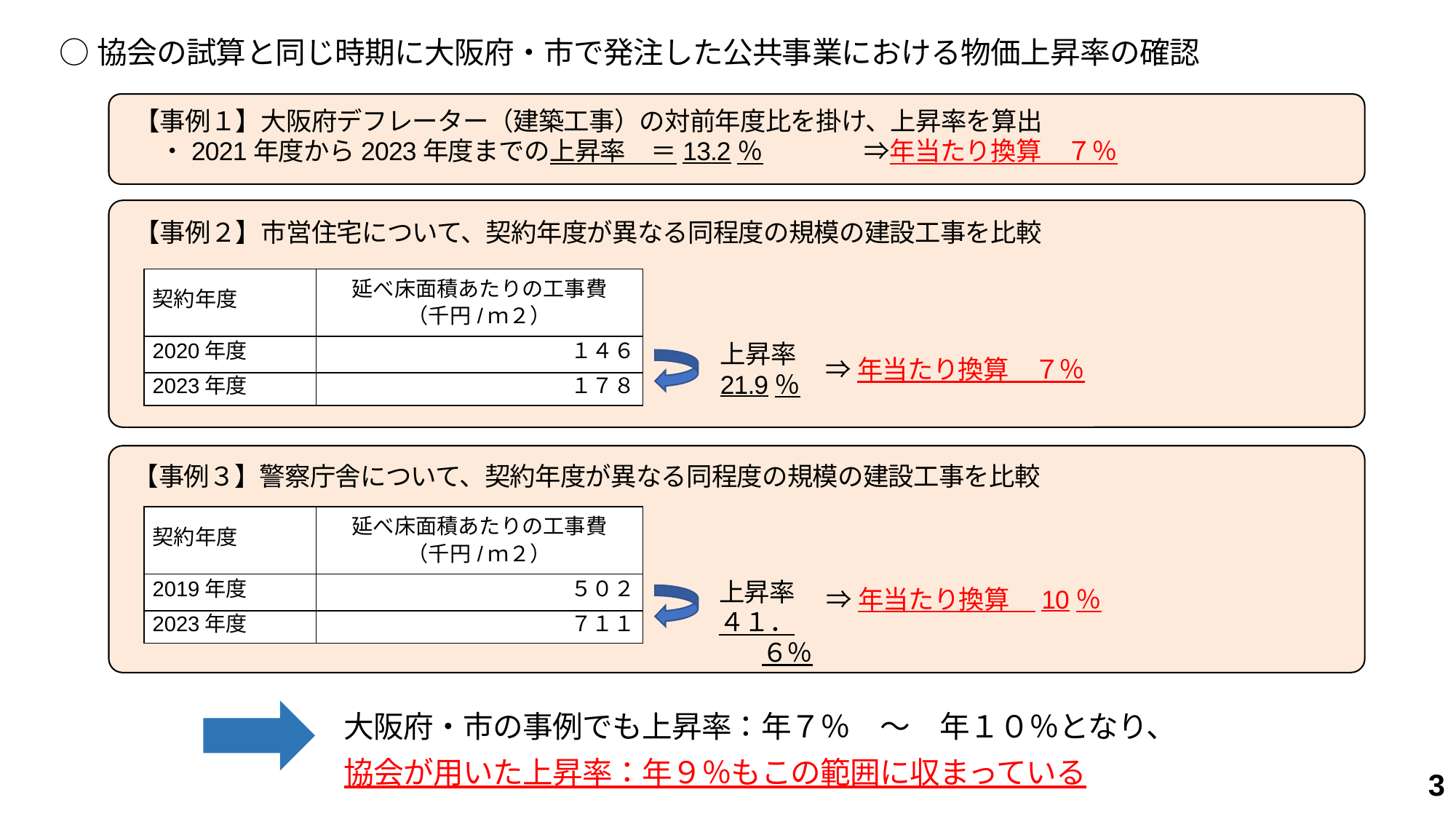

○協会の試算と同じ時期に大阪府・市で発注した公共事業における物価上昇率の確認

【事例１】大阪府デフレーター（建築工事）の対前年度比を掛け、上昇率を算出
　・2021年度から2023年度までの上昇率　＝13.2％　　　　⇒年当たり換算　７％

【事例２】市営住宅について、契約年度が異なる同程度の規模の建設工事を比較
| 契約年度 | 延べ床面積あたりの工事費 （千円/ｍ２） |
| --- | --- |
| 2020年度 | １４６ |
| 2023年度 | １７８ |
上昇率
21.9％
⇒年当たり換算　７％

【事例３】警察庁舎について、契約年度が異なる同程度の規模の建設工事を比較
| 契約年度 | 延べ床面積あたりの工事費 （千円/ｍ２） |
| --- | --- |
| 2019年度 | ５０２ |
| 2023年度 | ７１１ |
上昇率
４１．６％
⇒年当たり換算　10％

大阪府・市の事例でも上昇率：年７％　～　年１０％となり、
協会が用いた上昇率：年９％もこの範囲に収まっている

3